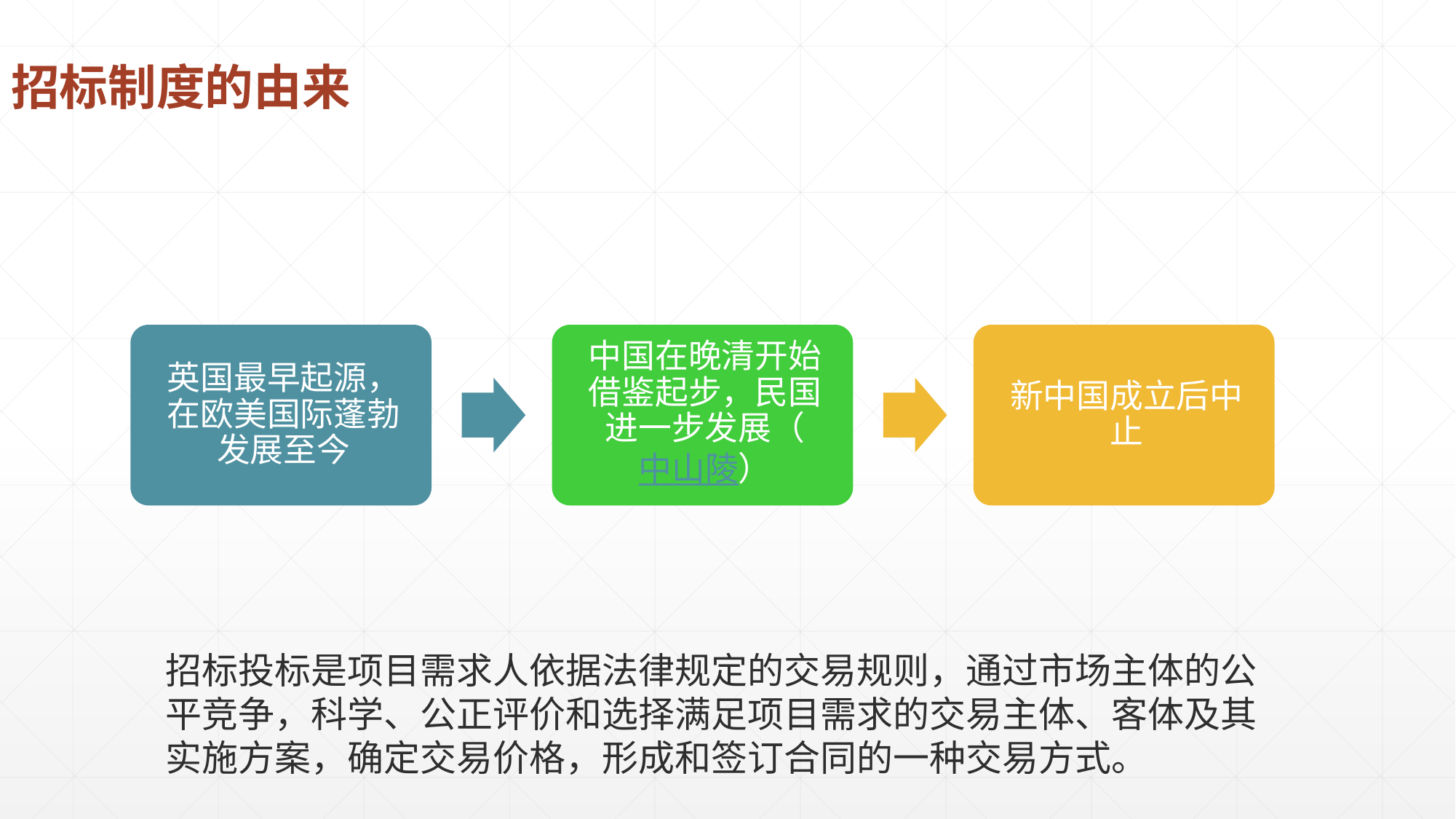

招标制度的由来
英国最早起源，在欧美国际蓬勃发展至今

中国在晚清开始借鉴起步，民国进一步发展（中山陵）

新中国成立后中止
招标投标是项目需求人依据法律规定的交易规则，通过市场主体的公平竞争，科学、公正评价和选择满足项目需求的交易主体、客体及其实施方案，确定交易价格，形成和签订合同的一种交易方式。